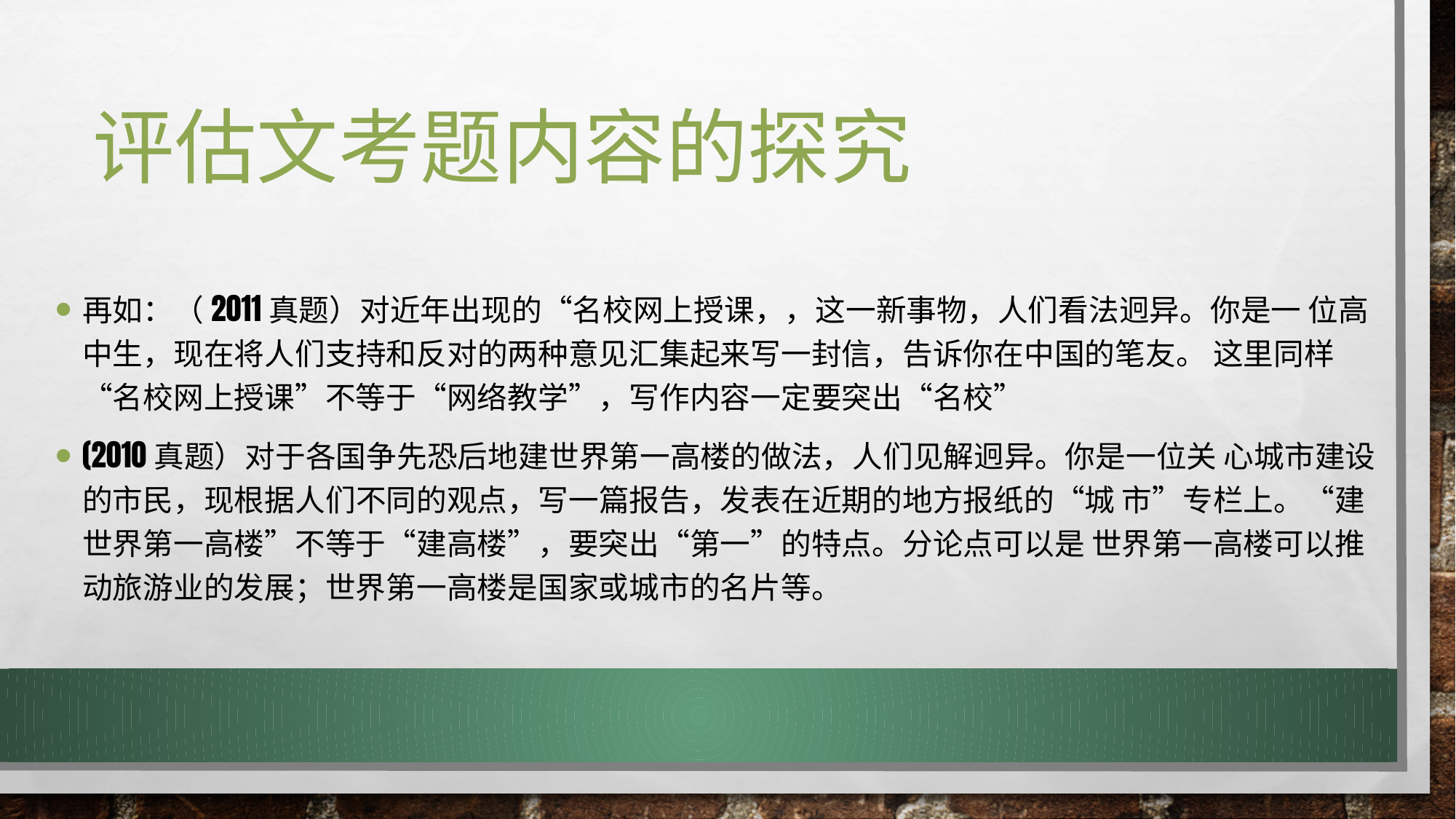

# 评估文考题内容的探究
再如：（2011真题）对近年出现的“名校网上授课，，这一新事物，人们看法迥异。你是一 位高中生，现在将人们支持和反对的两种意见汇集起来写一封信，告诉你在中国的笔友。 这里同样“名校网上授课”不等于“网络教学”，写作内容一定要突出“名校”
(2010真题）对于各国争先恐后地建世界第一高楼的做法，人们见解迥异。你是一位关 心城市建设的市民，现根据人们不同的观点，写一篇报告，发表在近期的地方报纸的“城 市”专栏上。“建世界第一高楼”不等于“建高楼”，要突出“第一”的特点。分论点可以是 世界第一高楼可以推动旅游业的发展；世界第一高楼是国家或城市的名片等。